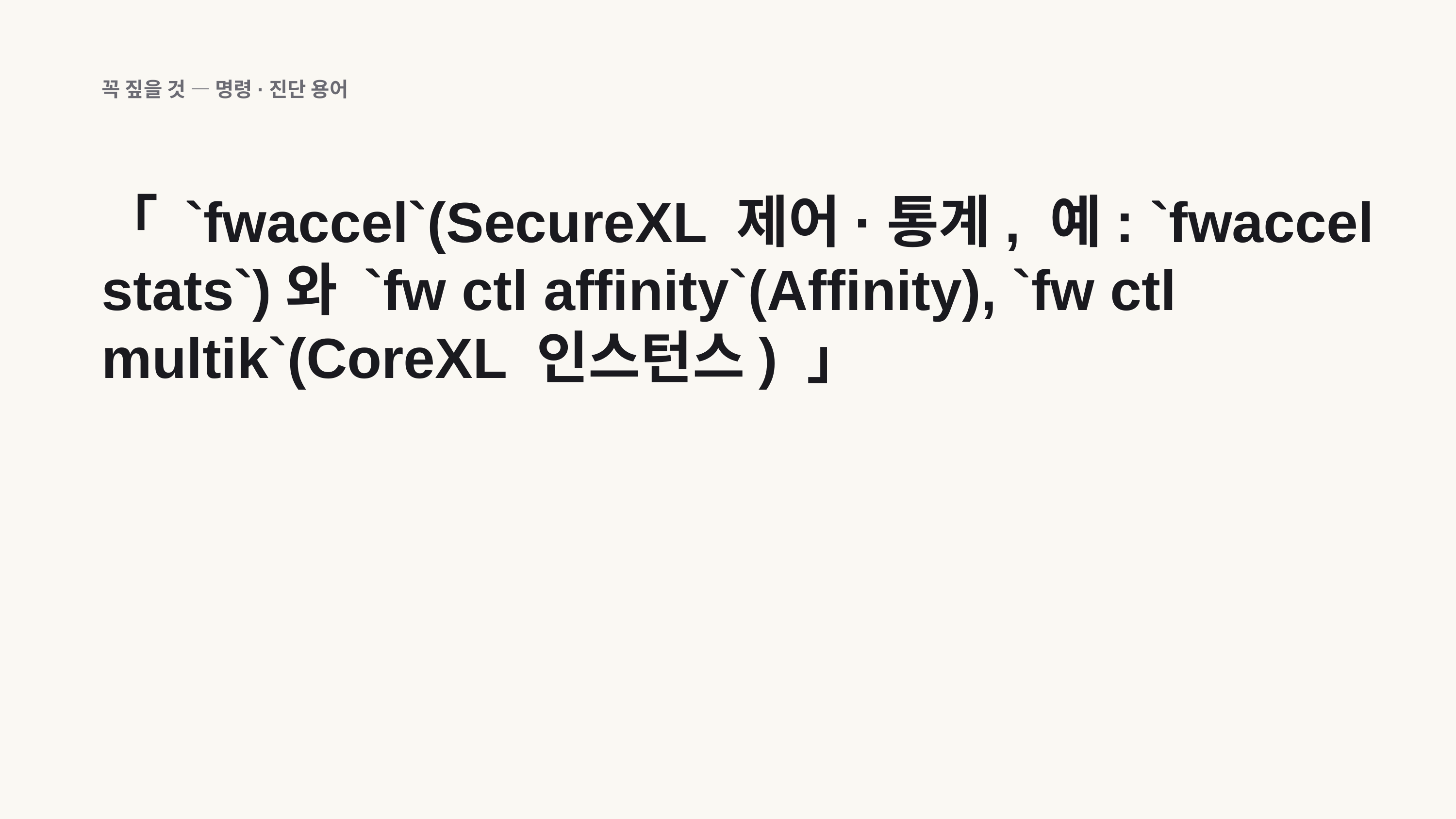

꼭 짚을 것 — 명령·진단 용어
「 `fwaccel`(SecureXL 제어·통계, 예: `fwaccel stats`)와 `fw ctl affinity`(Affinity), `fw ctl multik`(CoreXL 인스턴스) 」